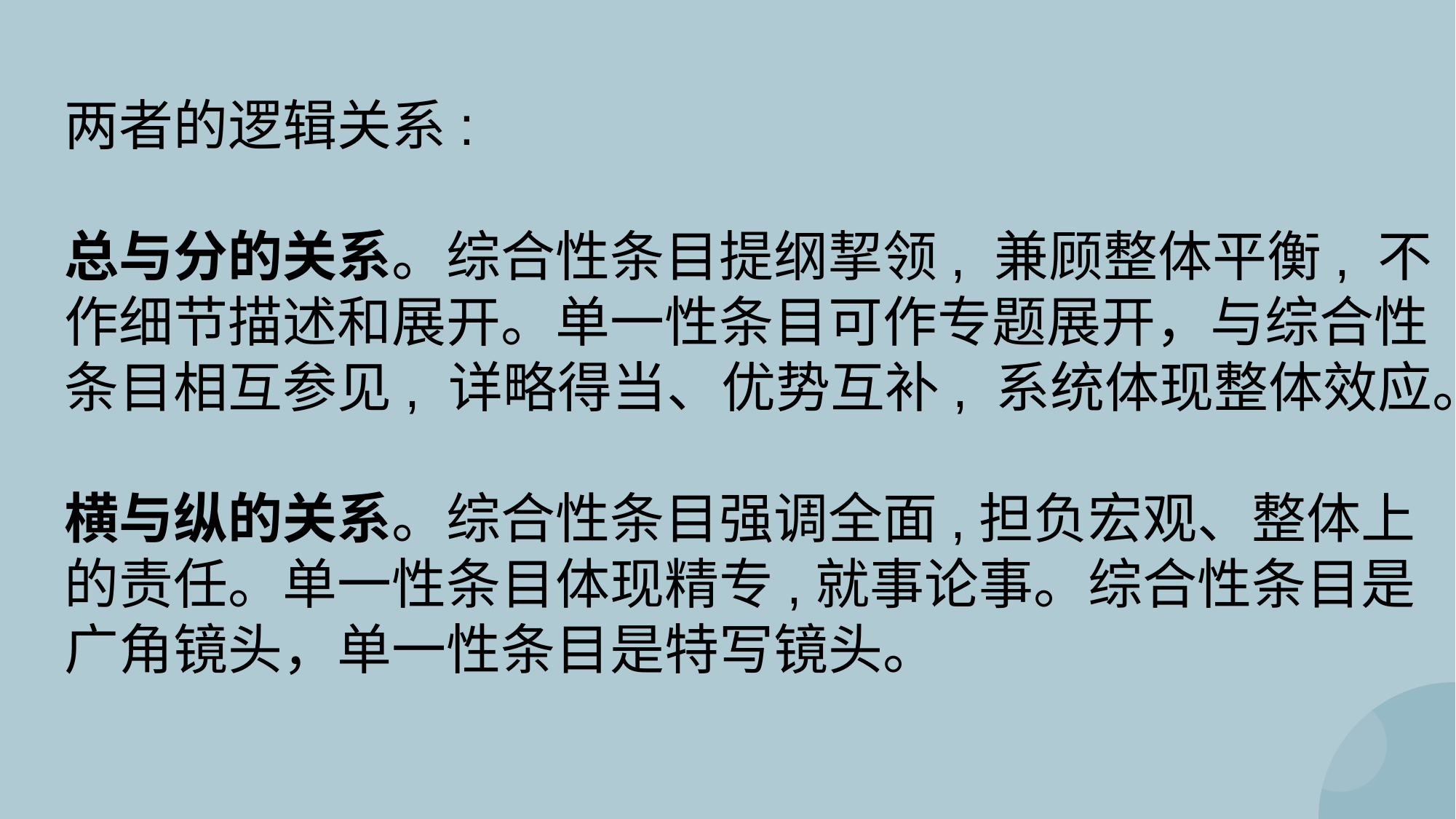

两者的逻辑关系:

总与分的关系。综合性条目提纲挈领, 兼顾整体平衡, 不作细节描述和展开。单一性条目可作专题展开，与综合性条目相互参见, 详略得当、优势互补, 系统体现整体效应。

横与纵的关系。综合性条目强调全面,担负宏观、整体上的责任。单一性条目体现精专,就事论事。综合性条目是广角镜头，单一性条目是特写镜头。